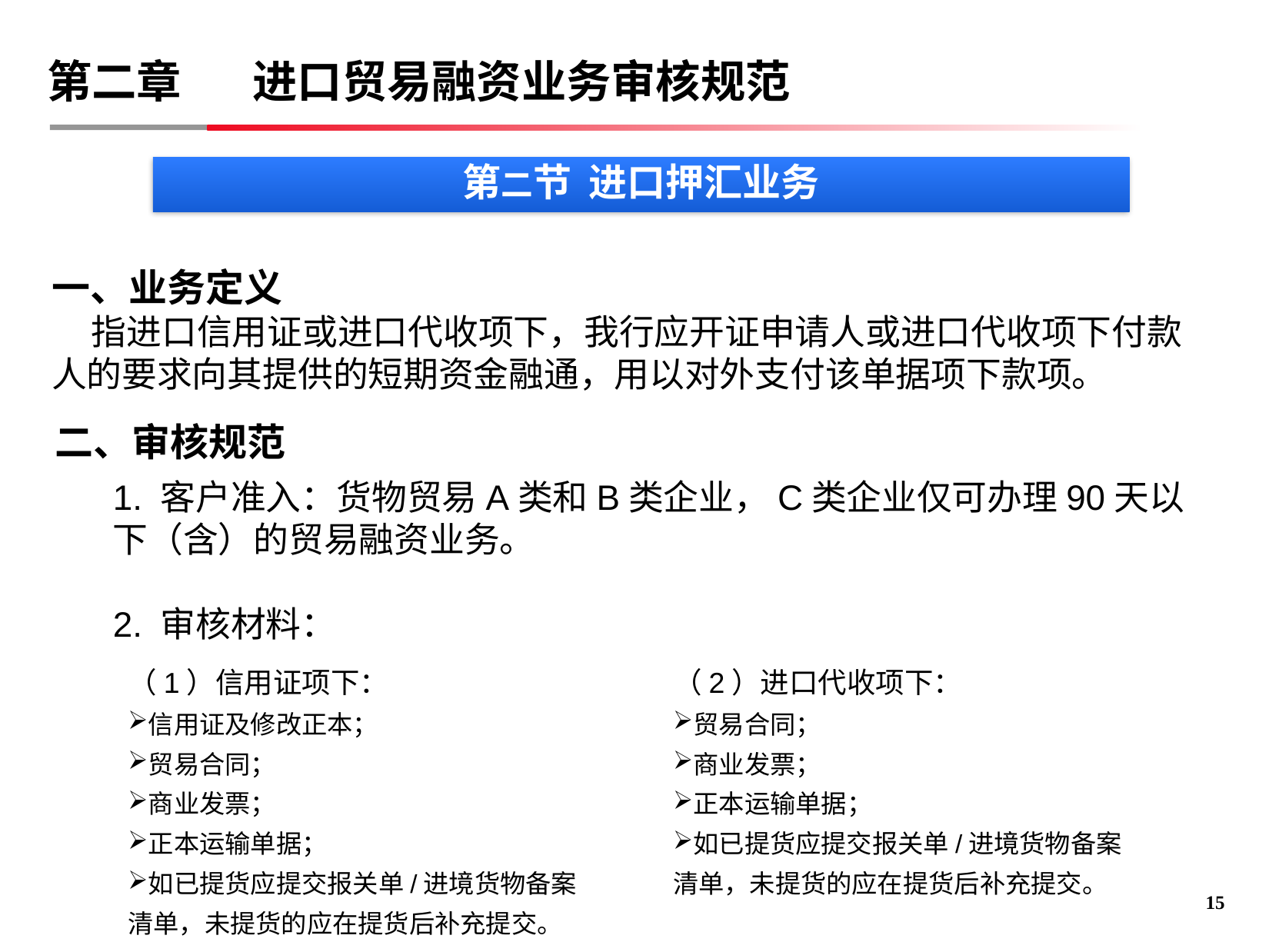

# 第二章       进口贸易融资业务审核规范
第二节  进口押汇业务
一、业务定义
    指进口信用证或进口代收项下，我行应开证申请人或进口代收项下付款人的要求向其提供的短期资金融通，用以对外支付该单据项下款项。
二、审核规范

1. 客户准入：货物贸易A类和B类企业，C类企业仅可办理90天以下（含）的贸易融资业务。

2. 审核材料：

（1）信用证项下：
信用证及修改正本；
贸易合同；
商业发票；
正本运输单据；
如已提货应提交报关单/进境货物备案清单，未提货的应在提货后补充提交。
（2）进口代收项下：
贸易合同；
商业发票；
正本运输单据；
如已提货应提交报关单/进境货物备案清单，未提货的应在提货后补充提交。
15